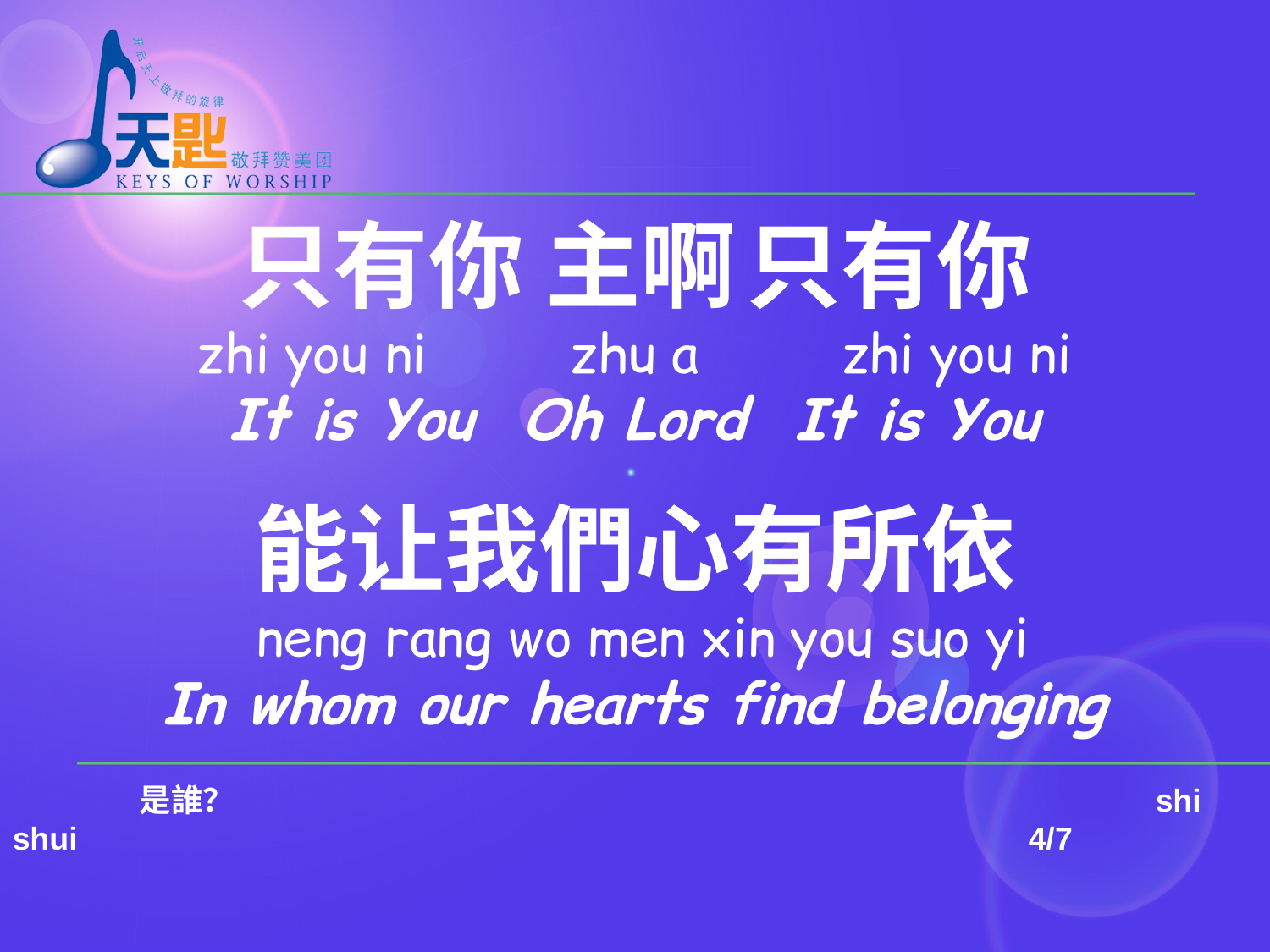

只有你 主啊	只有你
zhi you ni         zhu a         zhi you ni
It is You  Oh Lord  It is You

能让我們心有所依
 neng rang wo men xin you suo yi
In whom our hearts find belonging

	是誰？		                                                                                               	shi shui								4/7